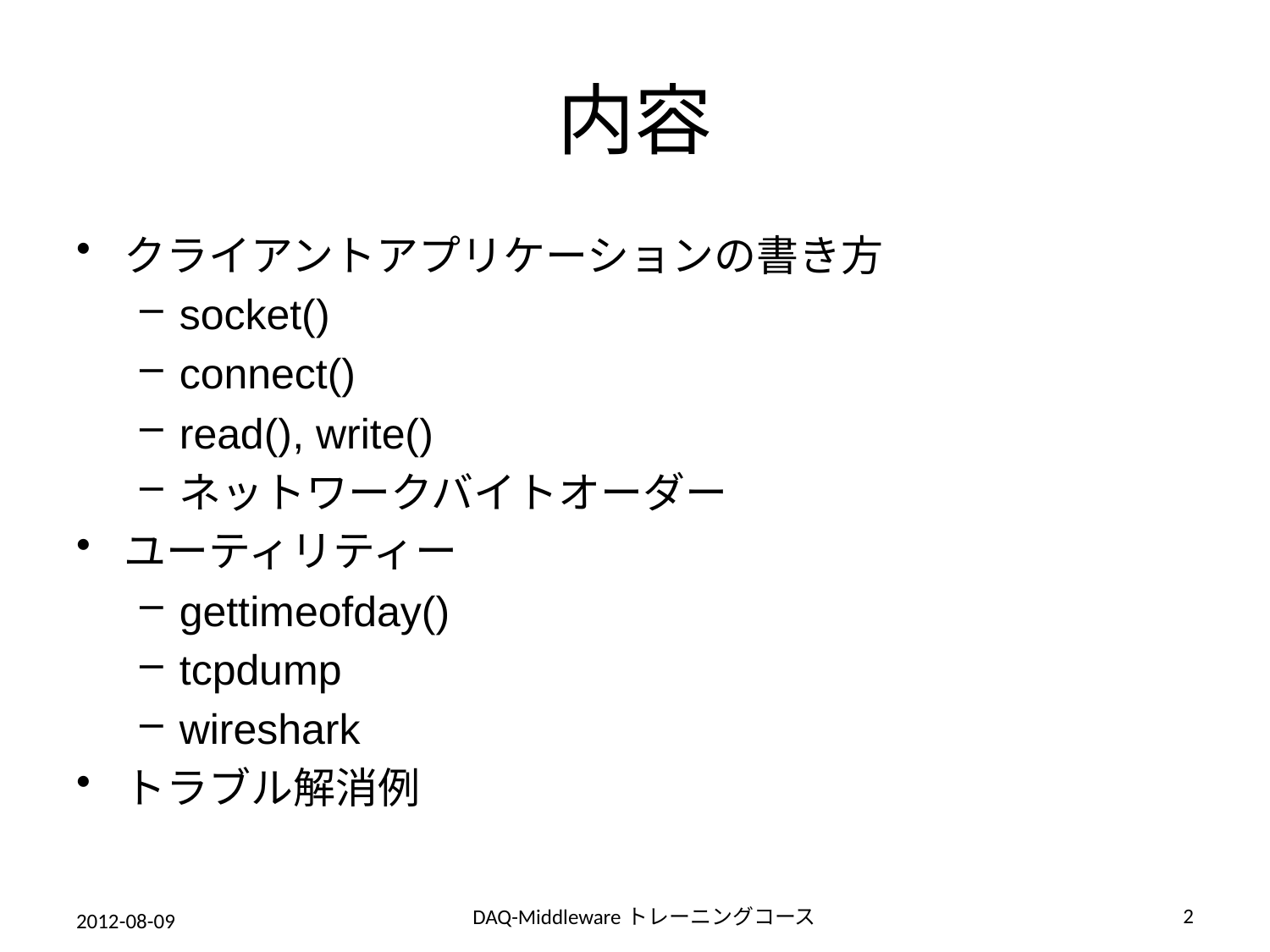

# 内容
クライアントアプリケーションの書き方
socket()
connect()
read(), write()
ネットワークバイトオーダー
ユーティリティー
gettimeofday()
tcpdump
wireshark
トラブル解消例

2
DAQ-Middlewareトレーニングコース
2012-08-09